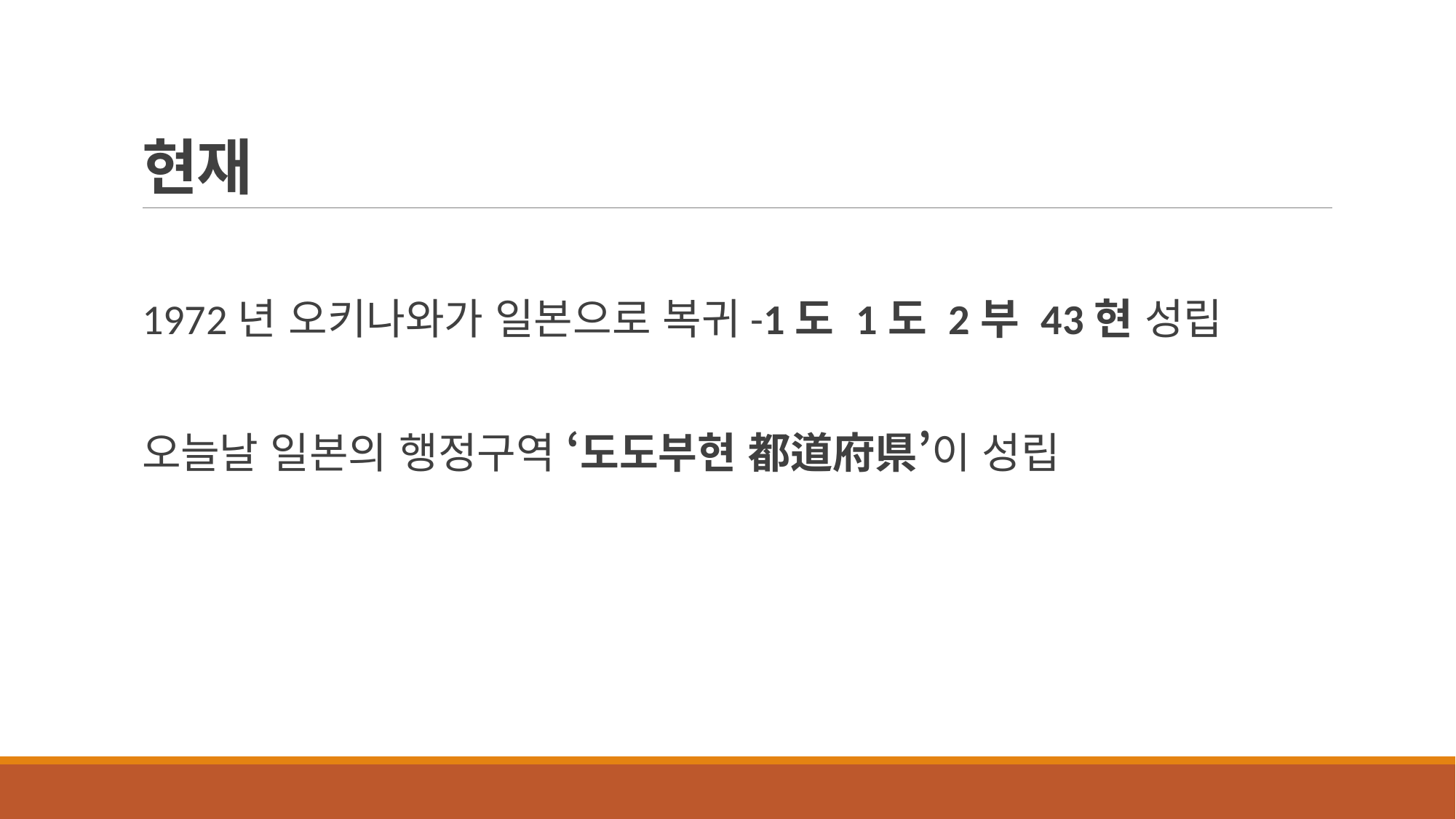

# 현재

1972년 오키나와가 일본으로 복귀-1도 1도 2부 43현 성립

오늘날 일본의 행정구역 ‘도도부현 都道府県’이 성립